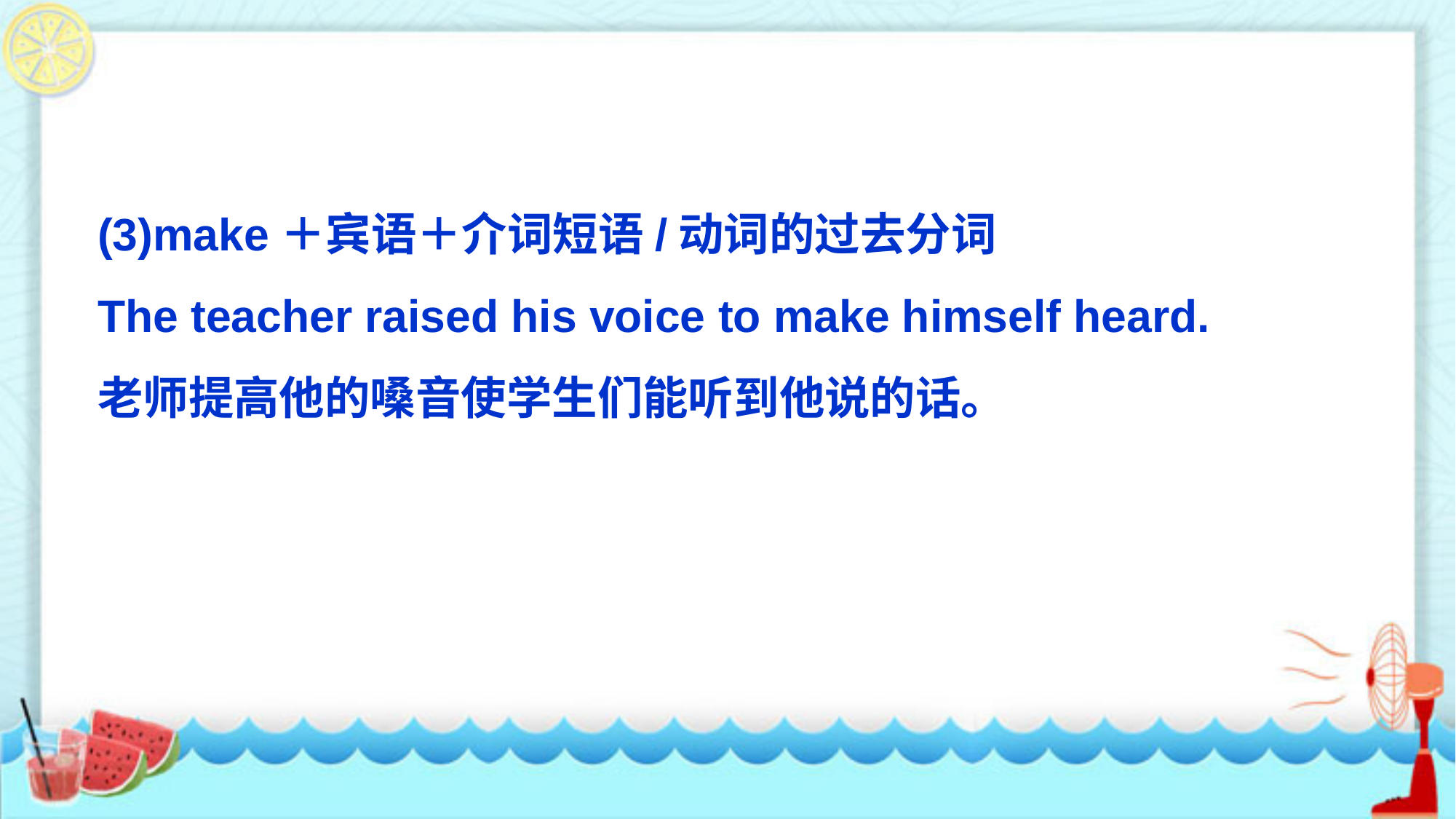

(3)make＋宾语＋介词短语/动词的过去分词
The teacher raised his voice to make himself heard.
老师提高他的嗓音使学生们能听到他说的话。